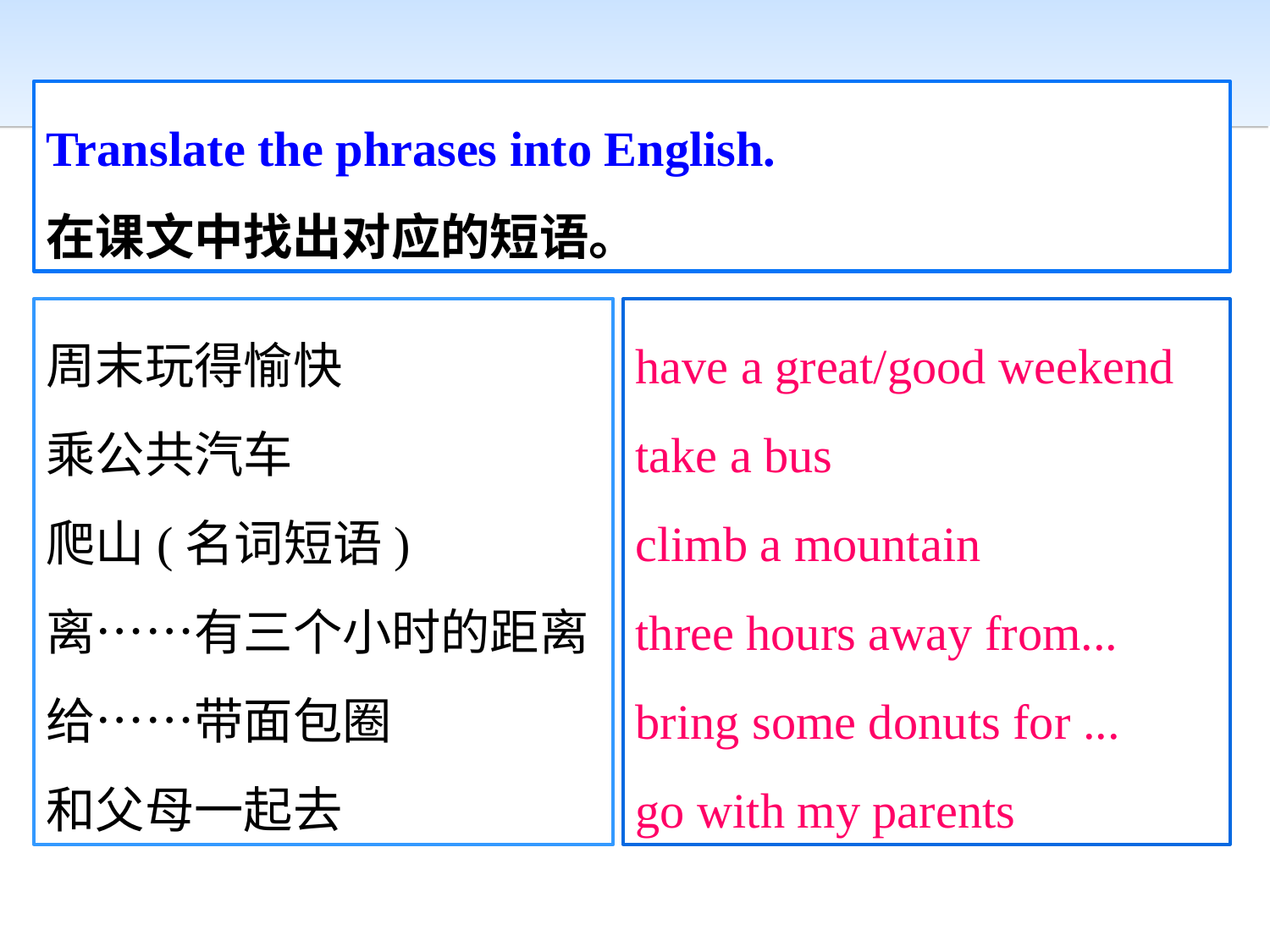

Translate the phrases into English.
在课文中找出对应的短语。
周末玩得愉快
乘公共汽车
爬山(名词短语)
离……有三个小时的距离
给……带面包圈
和父母一起去
have a great/good weekend
take a bus
climb a mountain
three hours away from... bring some donuts for ...
go with my parents